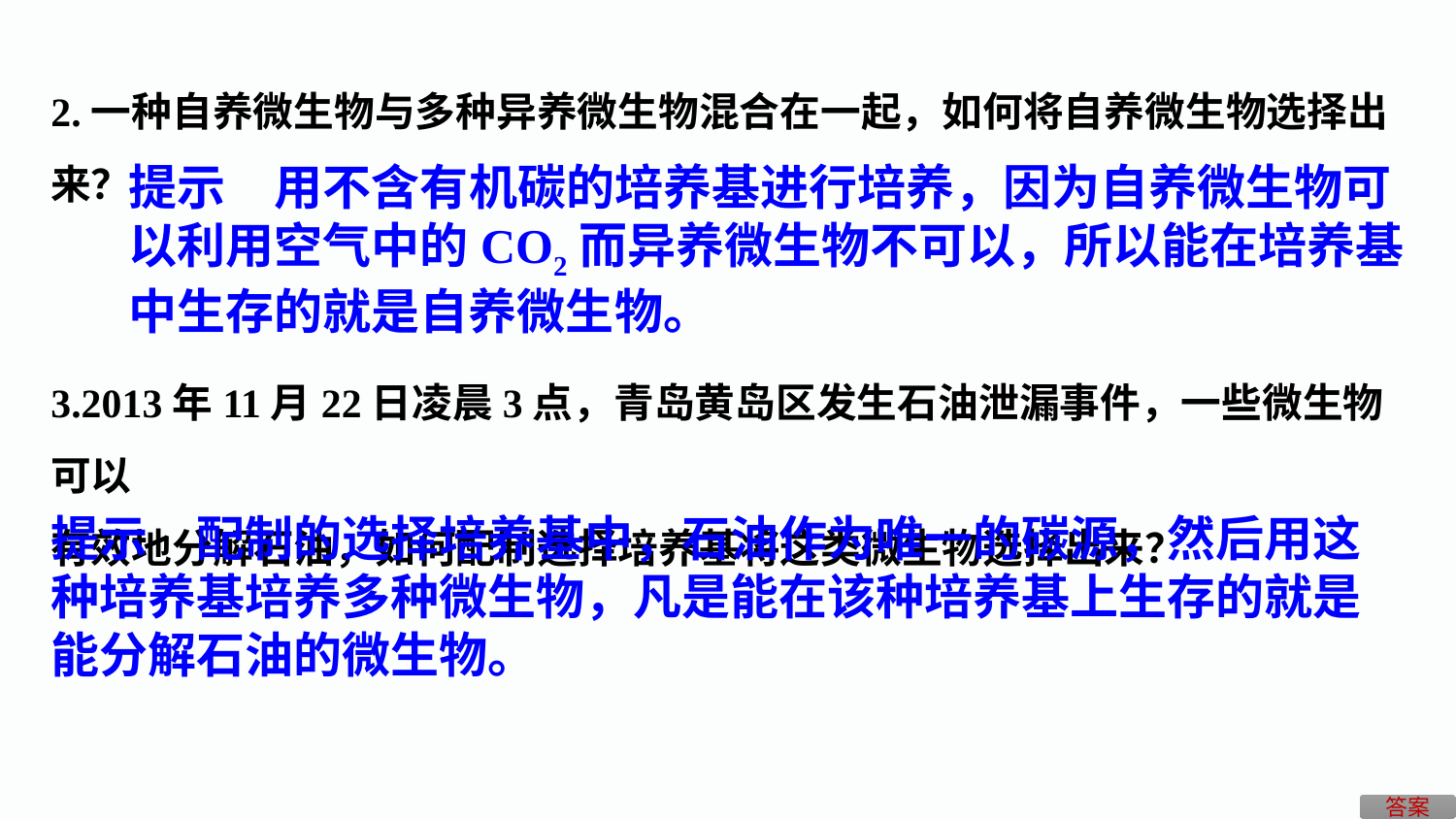

2.一种自养微生物与多种异养微生物混合在一起，如何将自养微生物选择出来？

3.2013年11月22日凌晨3点，青岛黄岛区发生石油泄漏事件，一些微生物可以
有效地分解石油，如何配制选择培养基将这类微生物选择出来？

提示　用不含有机碳的培养基进行培养，因为自养微生物可以利用空气中的CO2而异养微生物不可以，所以能在培养基中生存的就是自养微生物。
提示　配制的选择培养基中，石油作为唯一的碳源，然后用这种培养基培养多种微生物，凡是能在该种培养基上生存的就是能分解石油的微生物。
答案